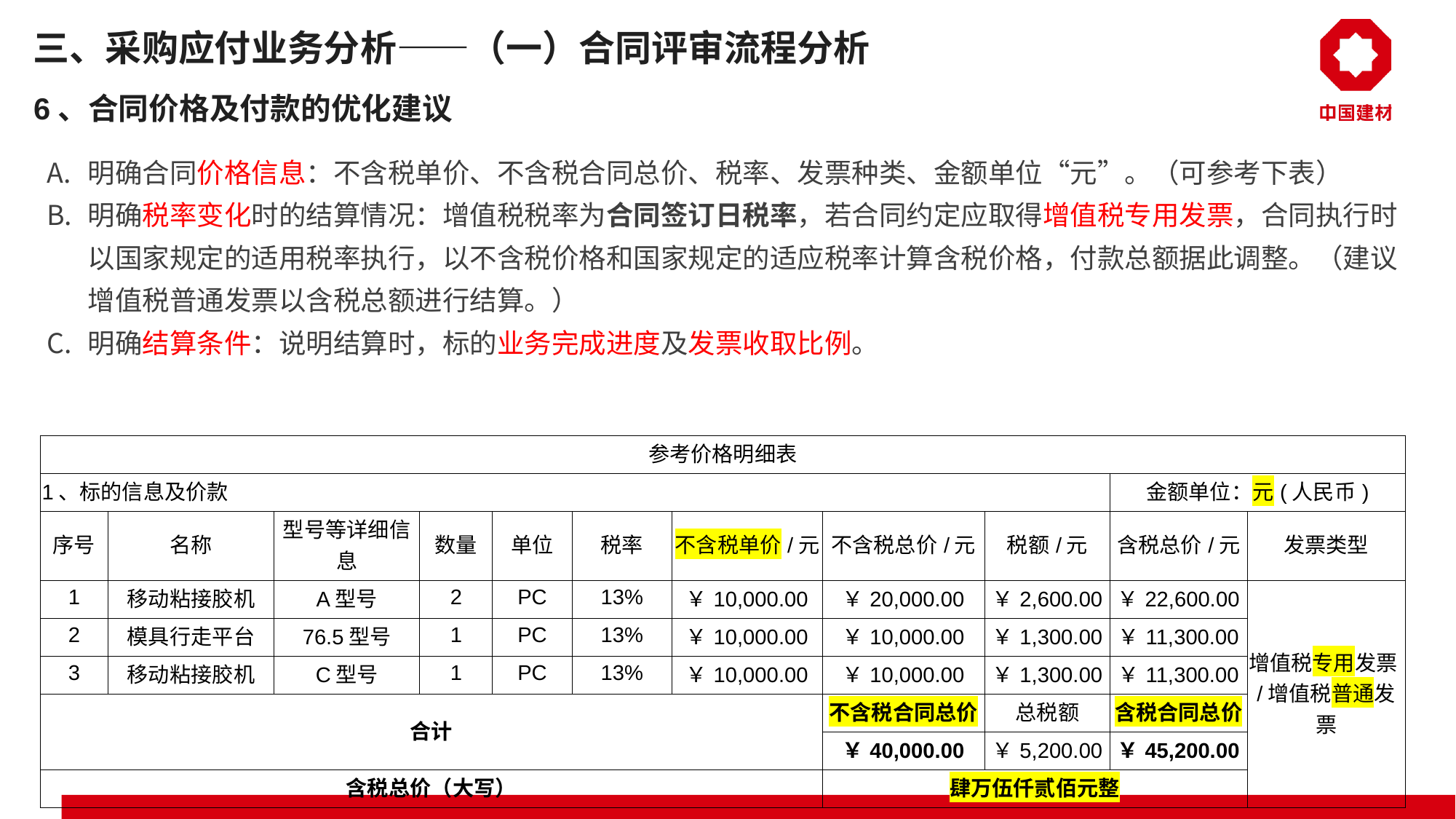

三、采购应付业务分析——（一）合同评审流程分析
6、合同价格及付款的优化建议
明确合同价格信息：不含税单价、不含税合同总价、税率、发票种类、金额单位“元”。（可参考下表）
明确税率变化时的结算情况：增值税税率为合同签订日税率，若合同约定应取得增值税专用发票，合同执行时以国家规定的适用税率执行，以不含税价格和国家规定的适应税率计算含税价格，付款总额据此调整。（建议增值税普通发票以含税总额进行结算。）
明确结算条件：说明结算时，标的业务完成进度及发票收取比例。
| 参考价格明细表 |  |  |  |  |  |  |  |  |  |  |
| --- | --- | --- | --- | --- | --- | --- | --- | --- | --- | --- |
| 1、标的信息及价款 |  |  |  |  |  |  |  |  | 金额单位：元(人民币) |  |
| 序号 | 名称 | 型号等详细信息 | 数量 | 单位 | 税率 | 不含税单价/元 | 不含税总价/元 | 税额/元 | 含税总价/元 | 发票类型 |
| 1 | 移动粘接胶机 | A型号 | 2 | PC | 13% | ￥10,000.00 | ￥20,000.00 | ￥2,600.00 | ￥22,600.00 | 增值税专用发票/增值税普通发票 |
| 2 | 模具行走平台 | 76.5型号 | 1 | PC | 13% | ￥10,000.00 | ￥10,000.00 | ￥1,300.00 | ￥11,300.00 |  |
| 3 | 移动粘接胶机 | C型号 | 1 | PC | 13% | ￥10,000.00 | ￥10,000.00 | ￥1,300.00 | ￥11,300.00 |  |
| 合计 |  |  |  |  |  |  | 不含税合同总价 | 总税额 | 含税合同总价 |  |
|  |  |  |  |  |  |  | ￥40,000.00 | ￥5,200.00 | ￥45,200.00 |  |
| 含税总价（大写） |  |  |  |  |  |  | 肆万伍仟贰佰元整 |  |  |  |